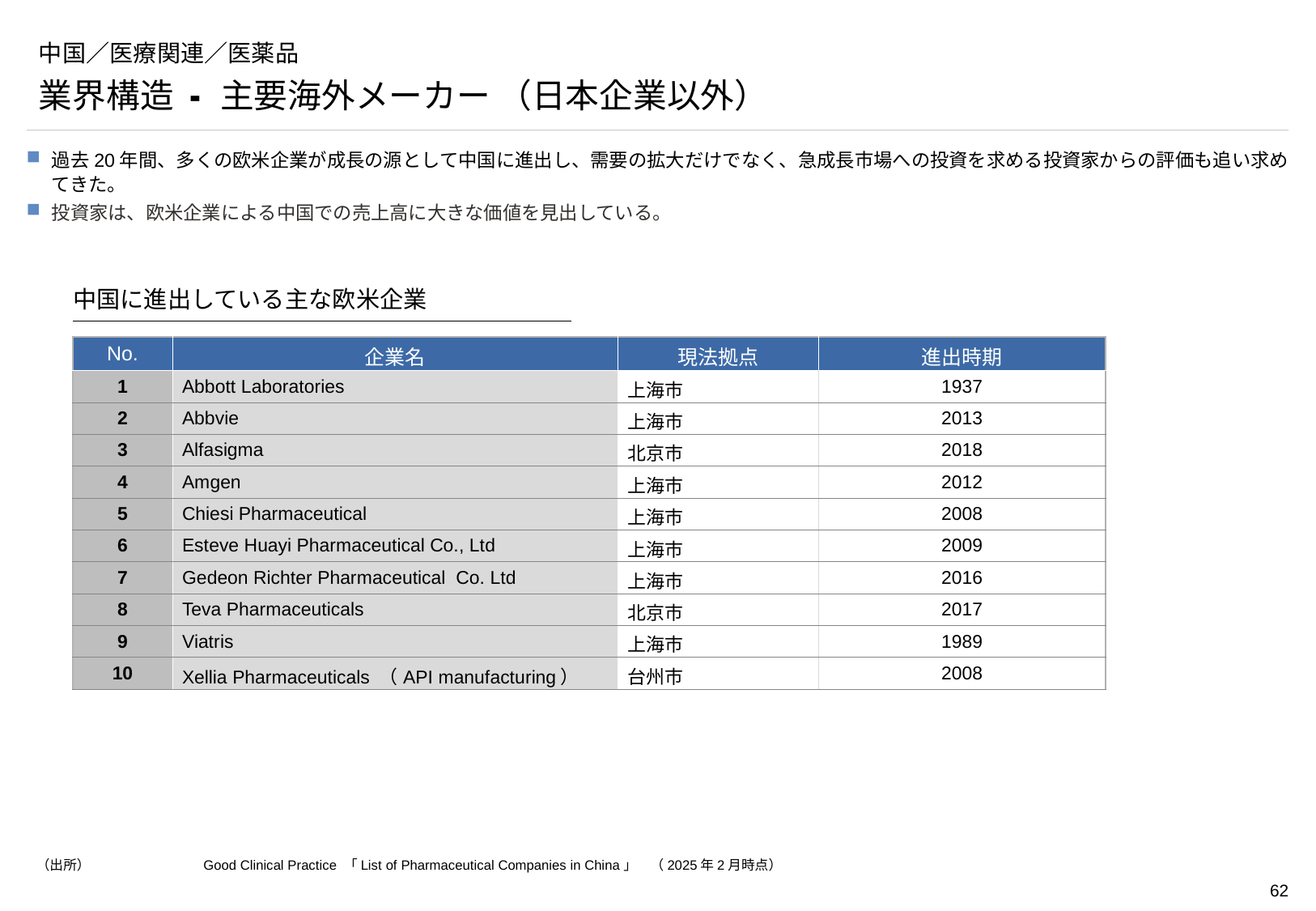

# 中国／医療関連／医薬品
業界構造 - 主要海外メーカー （日本企業以外）
過去20年間、多くの欧米企業が成長の源として中国に進出し、需要の拡大だけでなく、急成長市場への投資を求める投資家からの評価も追い求めてきた。
投資家は、欧米企業による中国での売上高に大きな価値を見出している。

中国に進出している主な欧米企業
| No. | 企業名 | 現法拠点 | 進出時期 |
| --- | --- | --- | --- |
| 1 | Abbott Laboratories | 上海市 | 1937 |
| 2 | Abbvie | 上海市 | 2013 |
| 3 | Alfasigma | 北京市 | 2018 |
| 4 | Amgen | 上海市 | 2012 |
| 5 | Chiesi Pharmaceutical | 上海市 | 2008 |
| 6 | Esteve Huayi Pharmaceutical Co., Ltd | 上海市 | 2009 |
| 7 | Gedeon Richter Pharmaceutical Co. Ltd | 上海市 | 2016 |
| 8 | Teva Pharmaceuticals | 北京市 | 2017 |
| 9 | Viatris | 上海市 | 1989 |
| 10 | Xellia Pharmaceuticals （API manufacturing） | 台州市 | 2008 |
（出所）	Good Clinical Practice 「List of Pharmaceutical Companies in China」　（2025年2月時点）